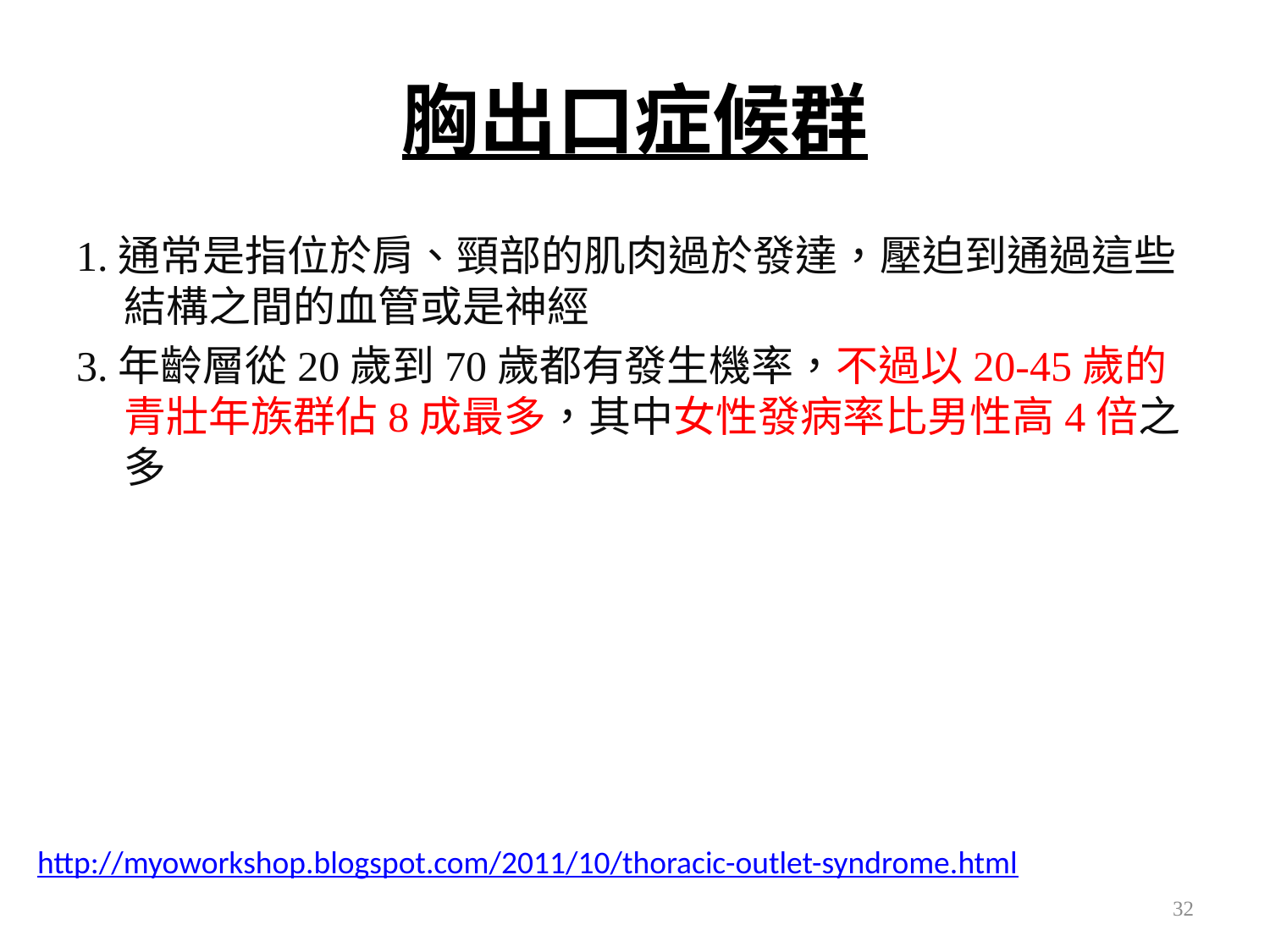

# 胸出口症候群
1.通常是指位於肩、頸部的肌肉過於發達，壓迫到通過這些結構之間的血管或是神經
3.年齡層從20歲到70歲都有發生機率，不過以20-45歲的青壯年族群佔8成最多，其中女性發病率比男性高4倍之多

http://myoworkshop.blogspot.com/2011/10/thoracic-outlet-syndrome.html
32